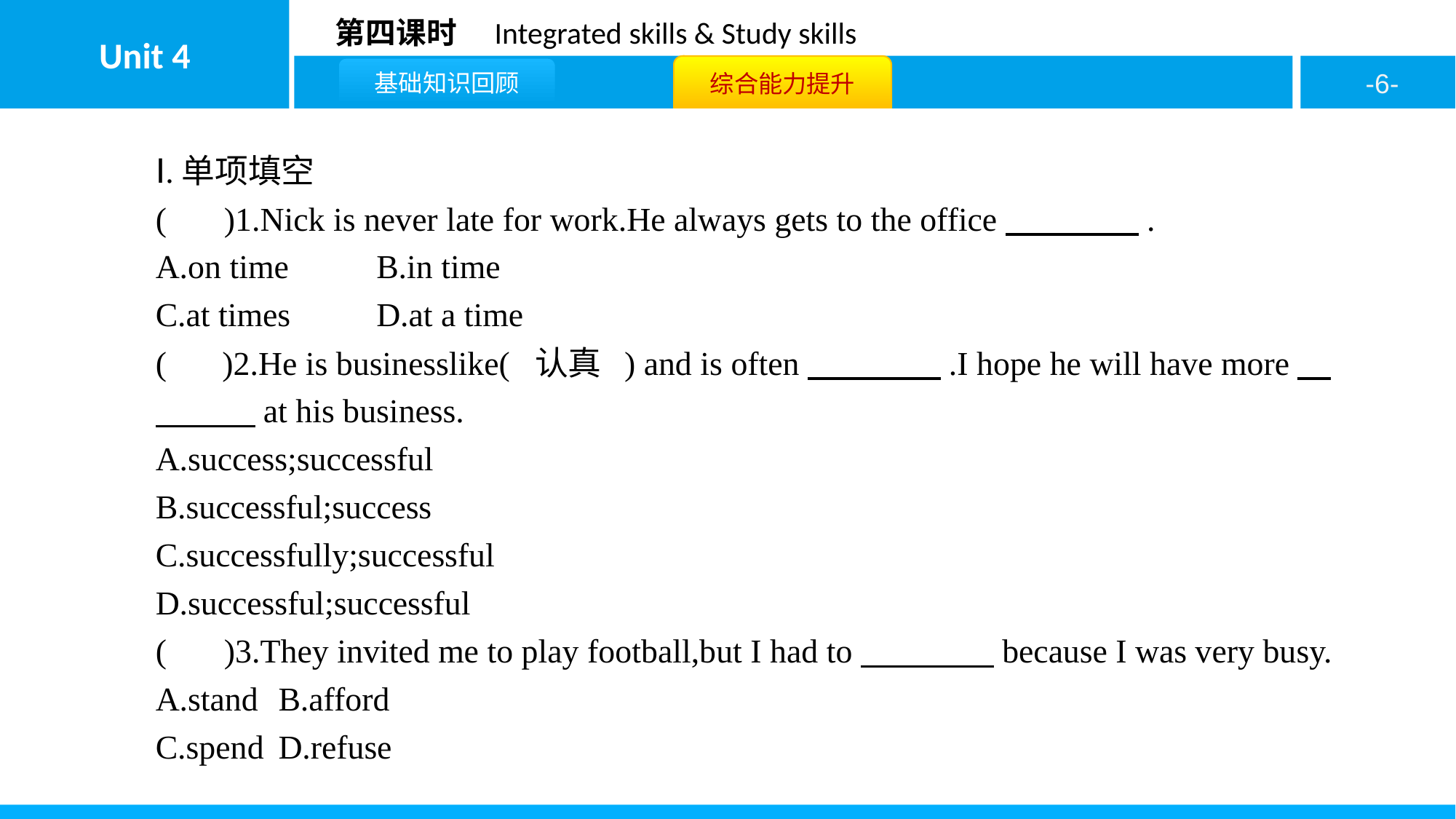

Ⅰ.单项填空
(  A  )1.Nick is never late for work.He always gets to the office　　　　.
A.on time	B.in time
C.at times	D.at a time
(  B  )2.He is businesslike(  认真  ) and is often　　　　.I hope he will have more　　　　at his business.
A.success;successful
B.successful;success
C.successfully;successful
D.successful;successful
(  D  )3.They invited me to play football,but I had to　　　　because I was very busy.
A.stand	B.afford
C.spend	D.refuse